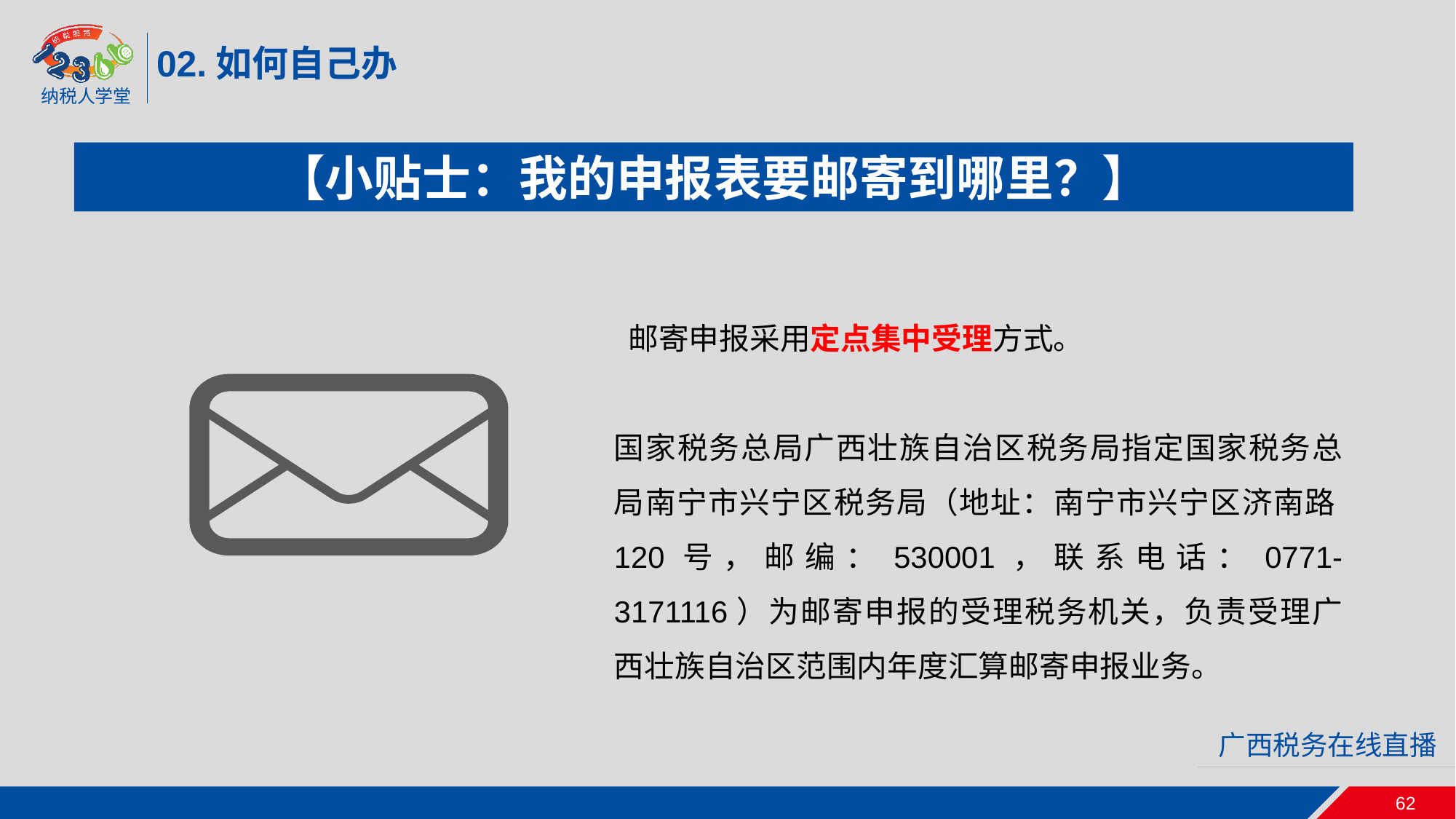

02.如何自己办
【小贴士：我的申报表要邮寄到哪里？】

 邮寄申报采用定点集中受理方式。

国家税务总局广西壮族自治区税务局指定国家税务总局南宁市兴宁区税务局（地址：南宁市兴宁区济南路120号，邮编：530001，联系电话：0771-3171116）为邮寄申报的受理税务机关，负责受理广西壮族自治区范围内年度汇算邮寄申报业务。